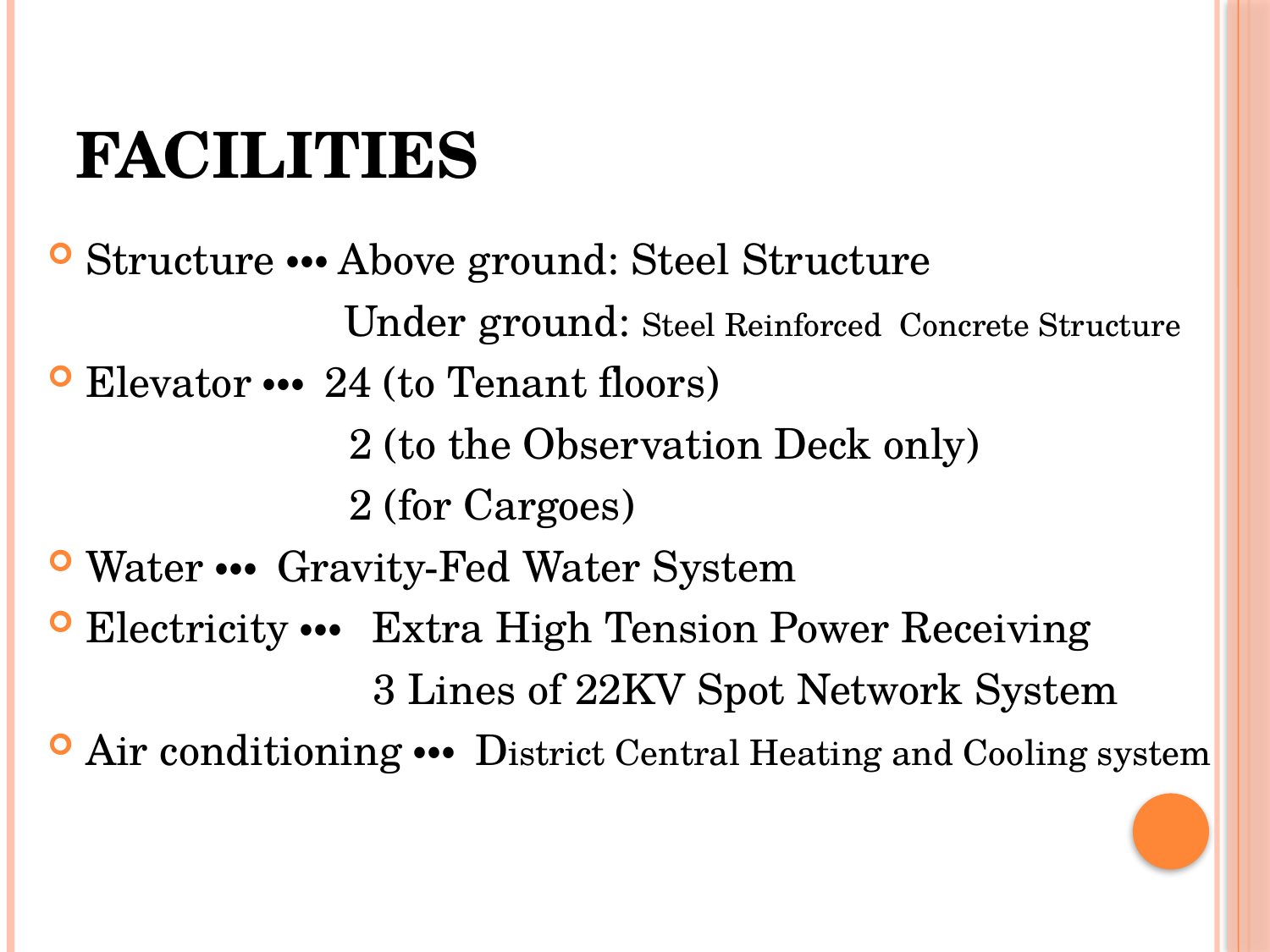

# Facilities
Structure・・・Above ground: Steel Structure
                         Under ground: Steel Reinforced  Concrete Structure
Elevator・・・ 24 (to Tenant floors)
		    2 (to the Observation Deck only)
		    2 (for Cargoes)
Water・・・ Gravity-Fed Water System
Electricity・・・  Extra High Tension Power Receiving
		      3 Lines of 22KV Spot Network System
Air conditioning・・・ District Central Heating and Cooling system